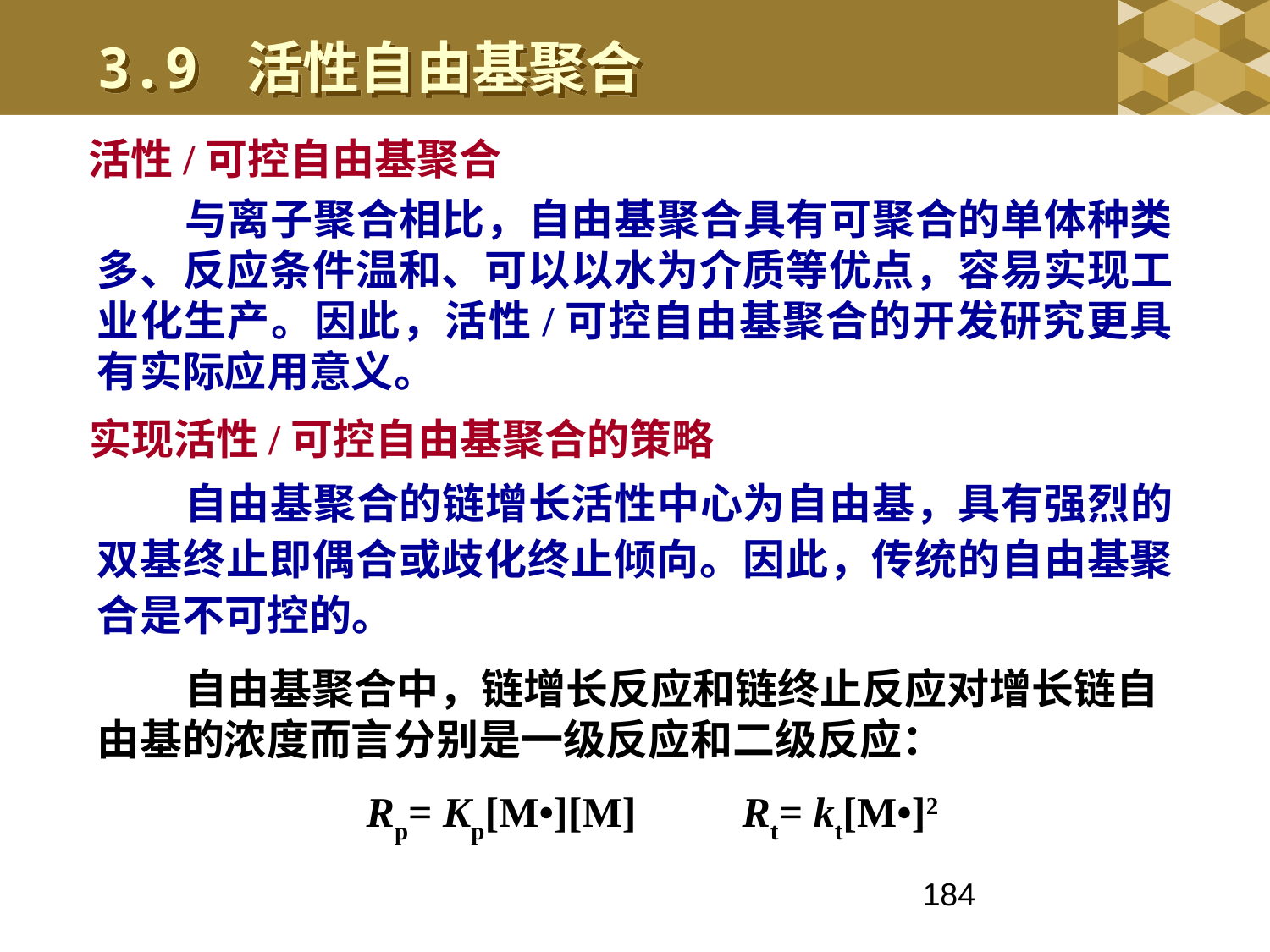

3.9 活性自由基聚合
活性/可控自由基聚合
与离子聚合相比，自由基聚合具有可聚合的单体种类多、反应条件温和、可以以水为介质等优点，容易实现工业化生产。因此，活性/可控自由基聚合的开发研究更具有实际应用意义。
实现活性/可控自由基聚合的策略
自由基聚合的链增长活性中心为自由基，具有强烈的双基终止即偶合或歧化终止倾向。因此，传统的自由基聚合是不可控的。
自由基聚合中，链增长反应和链终止反应对增长链自由基的浓度而言分别是一级反应和二级反应：
Rp= Kp[M•][M]          Rt= kt[M•]2
184